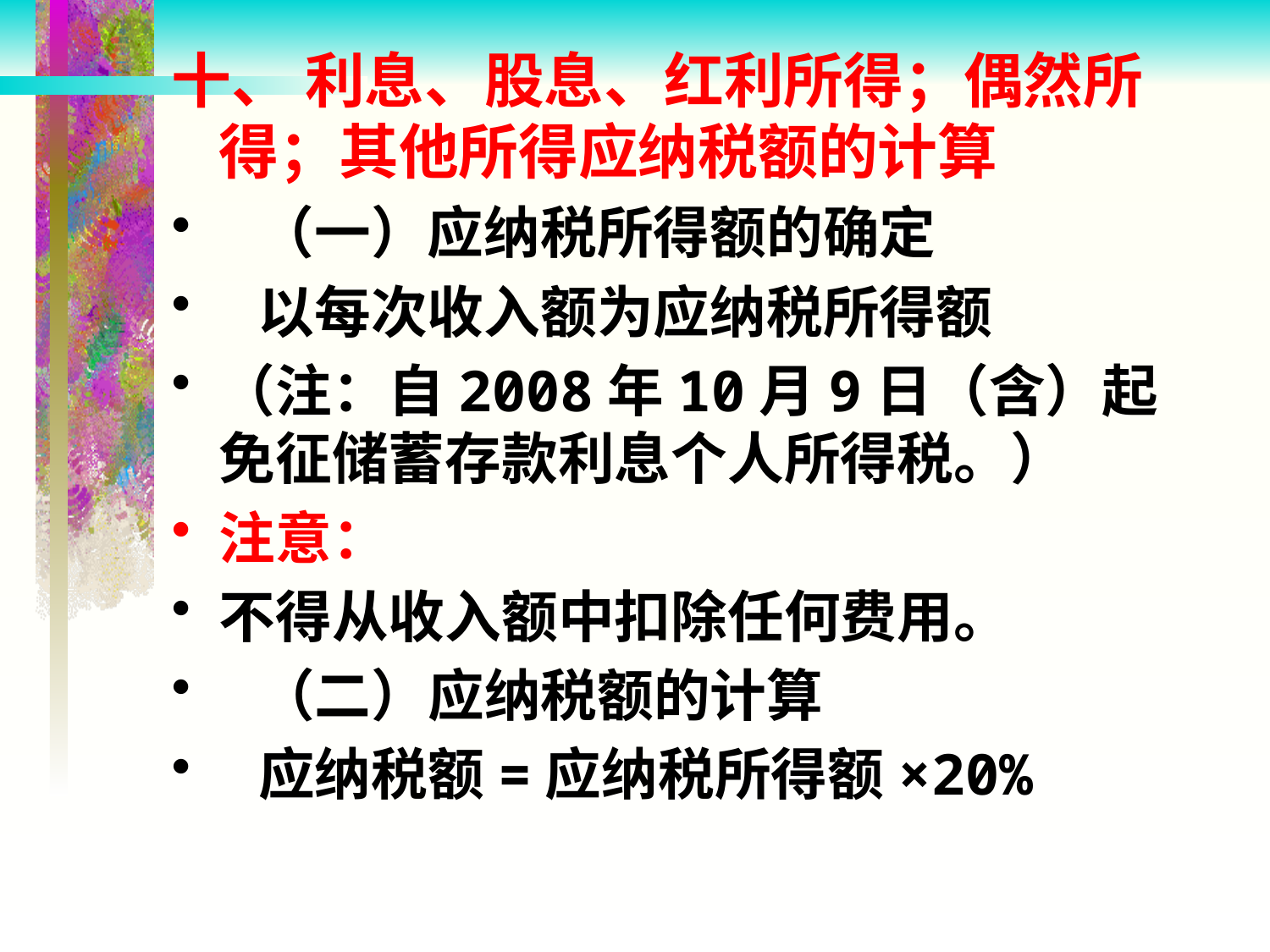

十、 利息、股息、红利所得；偶然所得；其他所得应纳税额的计算
  （一）应纳税所得额的确定
  以每次收入额为应纳税所得额
（注：自2008年10月9日（含）起免征储蓄存款利息个人所得税。）
注意：
不得从收入额中扣除任何费用。
  （二）应纳税额的计算
  应纳税额=应纳税所得额×20%